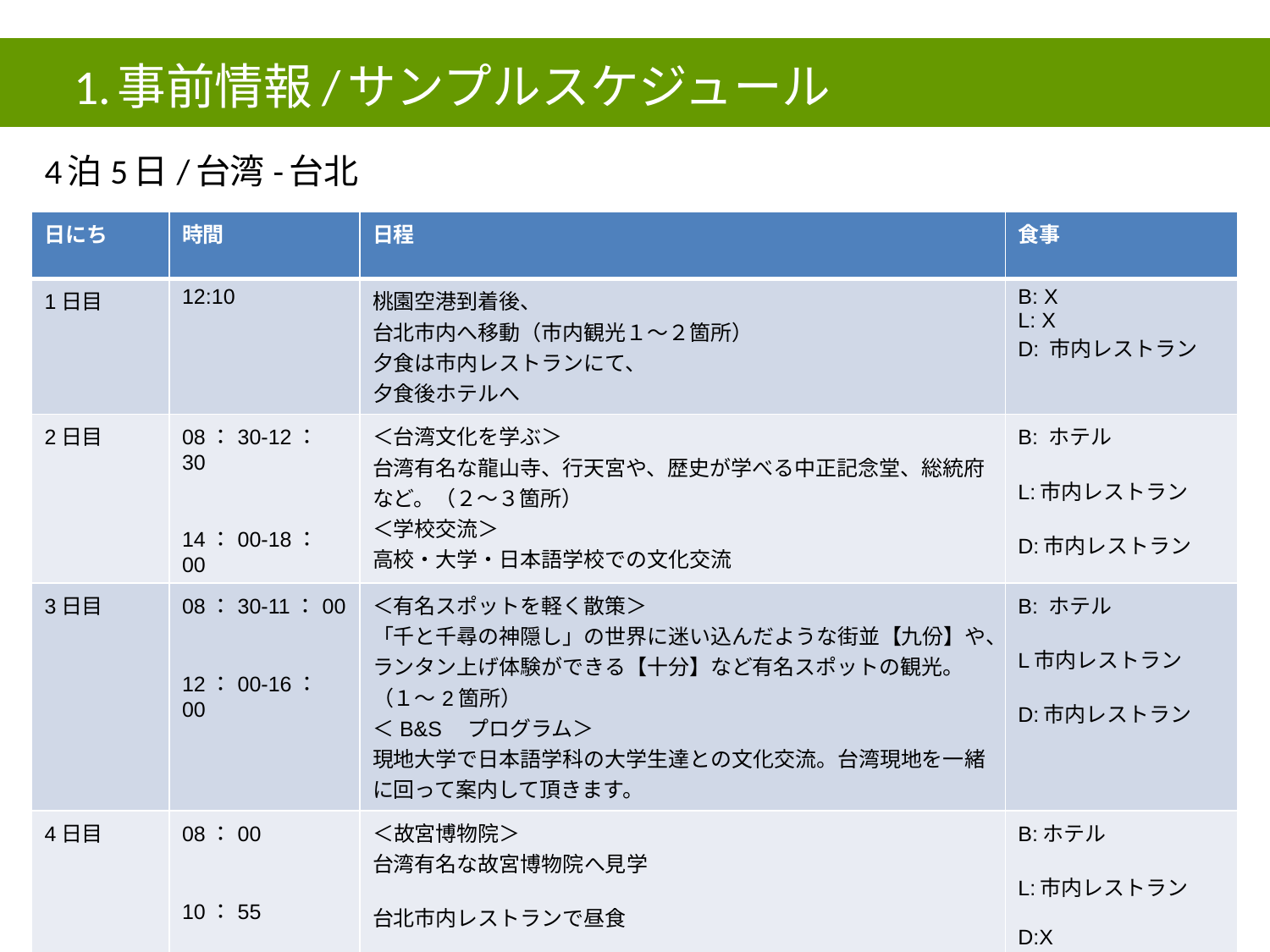

# 1.事前情報/サンプルスケジュール
4泊5日/台湾-台北
| 日にち | 時間 | 日程 | 食事 |
| --- | --- | --- | --- |
| 1日目 | 12:10 | 桃園空港到着後、 台北市内へ移動（市内観光１～２箇所） 夕食は市内レストランにて、 夕食後ホテルへ | B: X L: X D: 市内レストラン |
| 2日目 | 08：30-12：30 14：00-18：00 | ＜台湾文化を学ぶ＞ 台湾有名な龍山寺、行天宮や、歴史が学べる中正記念堂、総統府など。（２～３箇所） ＜学校交流＞ 高校・大学・日本語学校での文化交流 | B: ホテル L:市内レストラン D:市内レストラン |
| 3日目 | 08：30-11：00 12：00-16：00 | ＜有名スポットを軽く散策＞ 「千と千尋の神隠し」の世界に迷い込んだような街並【九份】や、ランタン上げ体験ができる【十分】など有名スポットの観光。（１～2箇所） ＜B&S　プログラム＞ 現地大学で日本語学科の大学生達との文化交流。台湾現地を一緒に回って案内して頂きます。 | B: ホテル L市内レストラン D:市内レストラン |
| 4日目 | 08：00 10：55 12：30 | ＜故宮博物院＞ 台湾有名な故宮博物院へ見学 台北市内レストランで昼食 台湾桃園空港到着 | B:ホテル L:市内レストラン D:X |